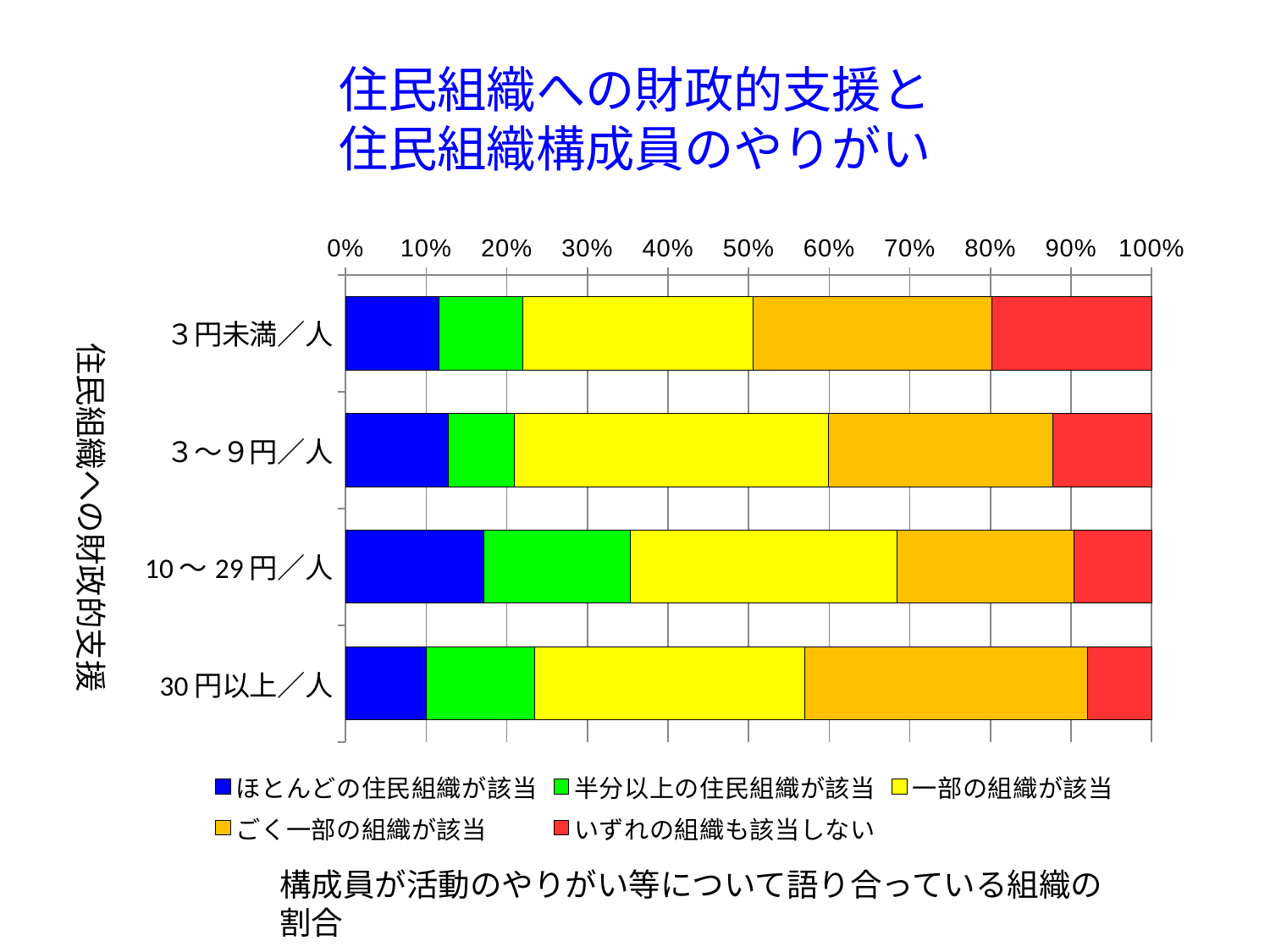

# 住民組織への財政的支援と 住民組織構成員のやりがい

### Chart

| Category | ほとんどの住民組織が該当 | 半分以上の住民組織が該当 | 一部の組織が該当 | ごく一部の組織が該当 | いずれの組織も該当しない |
|---|---|---|---|---|---|
| ３円未満／人 | 21.0 | 19.0 | 52.0 | 54.0 | 36.0 |
| ３～９円／人 | 22.0 | 14.0 | 67.0 | 48.0 | 21.0 |
| 10～29円／人 | 32.0 | 34.0 | 62.0 | 41.0 | 18.0 |
| 30円以上／人 | 20.0 | 27.0 | 67.0 | 70.0 | 16.0 |
住民組織への財政的支援
構成員が活動のやりがい等について語り合っている組織の割合